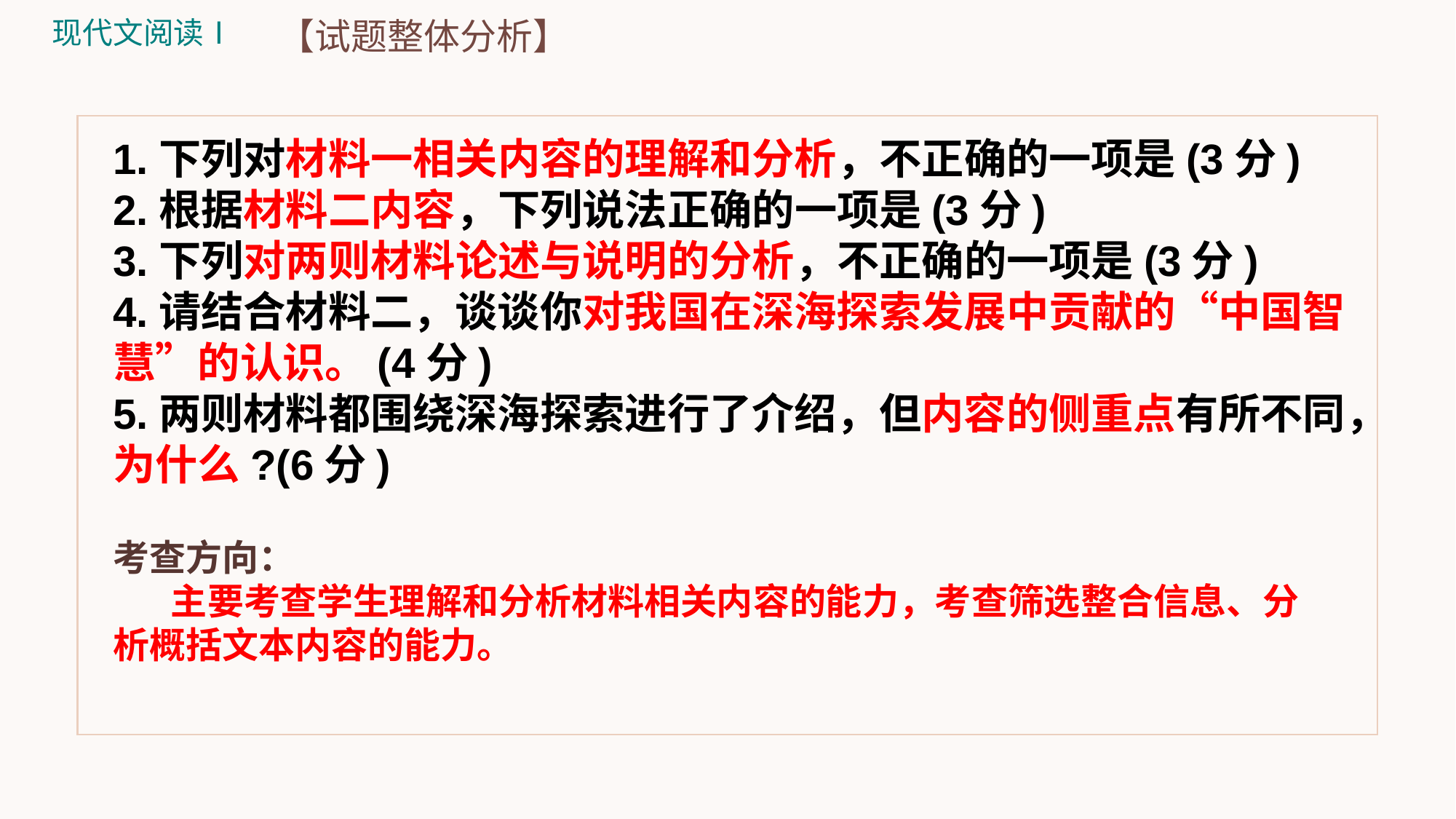

现代文阅读Ⅰ
【试题整体分析】

1.下列对材料一相关内容的理解和分析，不正确的一项是(3分)
2.根据材料二内容，下列说法正确的一项是(3分)
3.下列对两则材料论述与说明的分析，不正确的一项是(3分)
4.请结合材料二，谈谈你对我国在深海探索发展中贡献的“中国智慧”的认识。(4分)
5.两则材料都围绕深海探索进行了介绍，但内容的侧重点有所不同，为什么?(6分)
考查方向：
      主要考查学生理解和分析材料相关内容的能力，考查筛选整合信息、分析概括文本内容的能力。